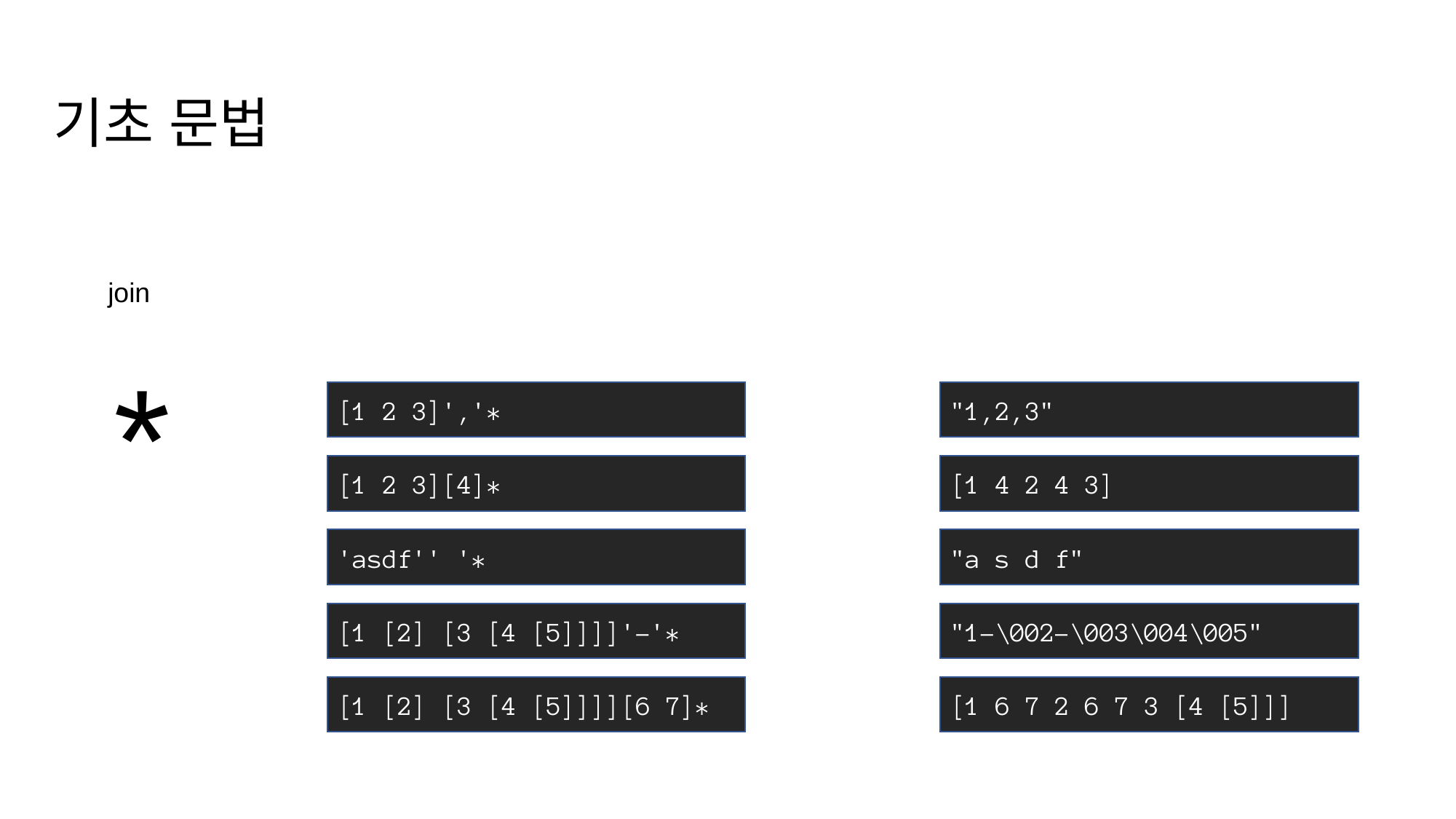

기초 문법
*
join
[1 2 3]','*
"1,2,3"
[1 2 3][4]*
[1 4 2 4 3]
'asdf'' '*
"a s d f"
[1 [2] [3 [4 [5]]]]'-'*
"1-\002-\003\004\005"
[1 [2] [3 [4 [5]]]][6 7]*
[1 6 7 2 6 7 3 [4 [5]]]